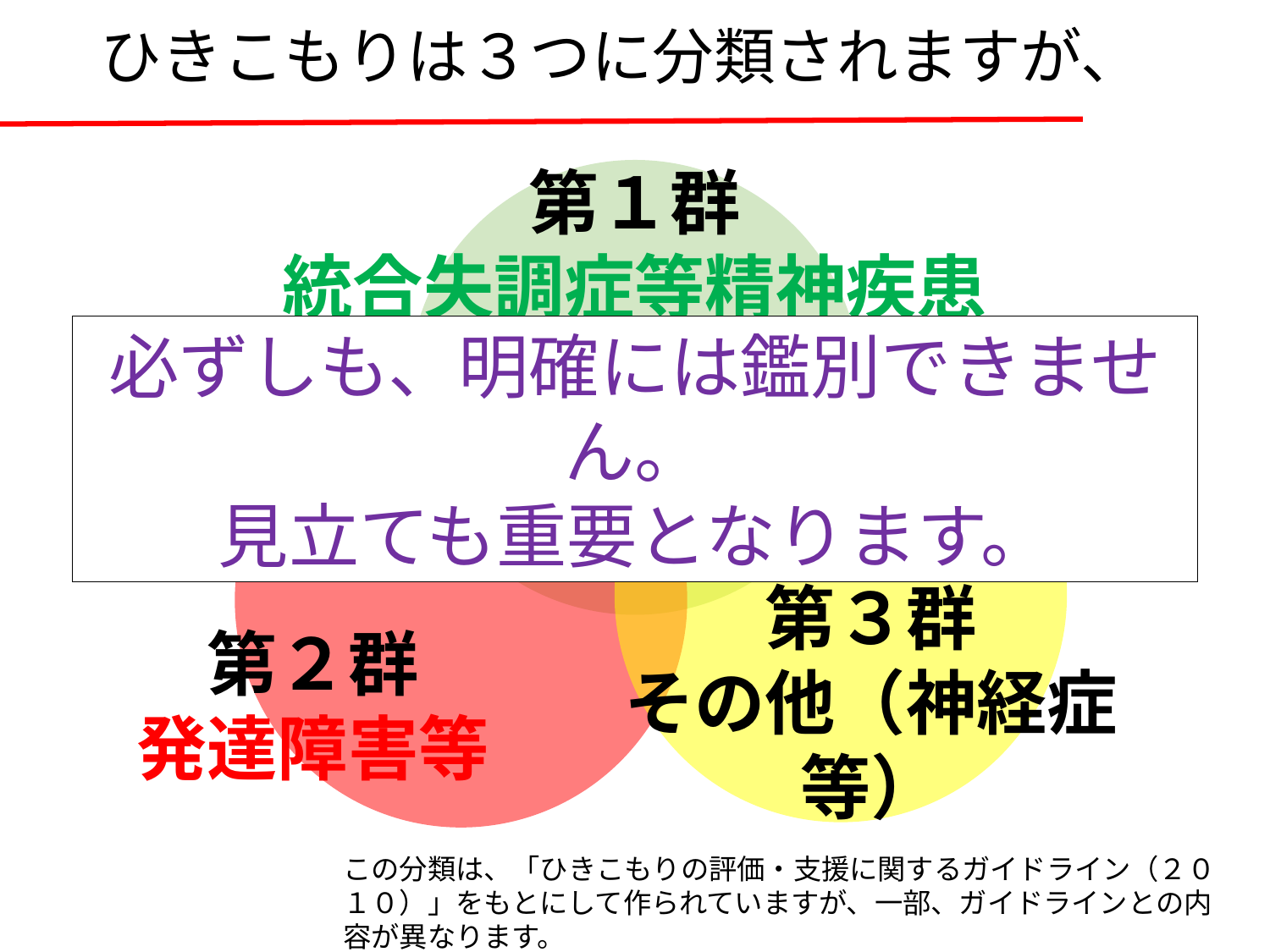

# ひきこもりは３つに分類されますが、
第１群
統合失調症等精神疾患

必ずしも、明確には鑑別できません。
見立ても重要となります。

第３群
その他（神経症等）
第２群
発達障害等
この分類は、「ひきこもりの評価・支援に関するガイドライン（２０１０）」をもとにして作られていますが、一部、ガイドラインとの内容が異なります。